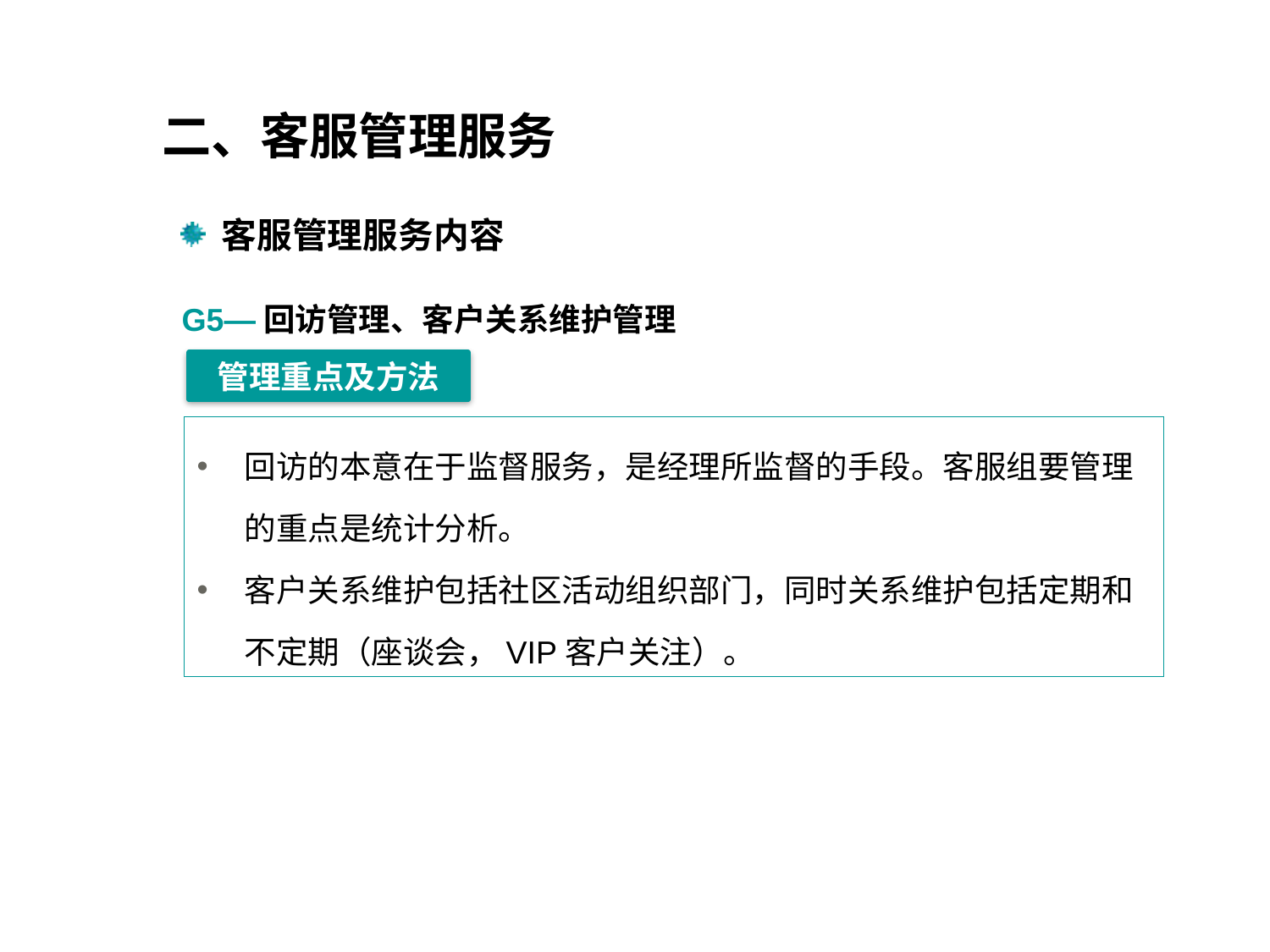

二、客服管理服务
 客服管理服务内容
G5—回访管理、客户关系维护管理
管理重点及方法
回访的本意在于监督服务，是经理所监督的手段。客服组要管理的重点是统计分析。
客户关系维护包括社区活动组织部门，同时关系维护包括定期和不定期（座谈会，VIP客户关注）。